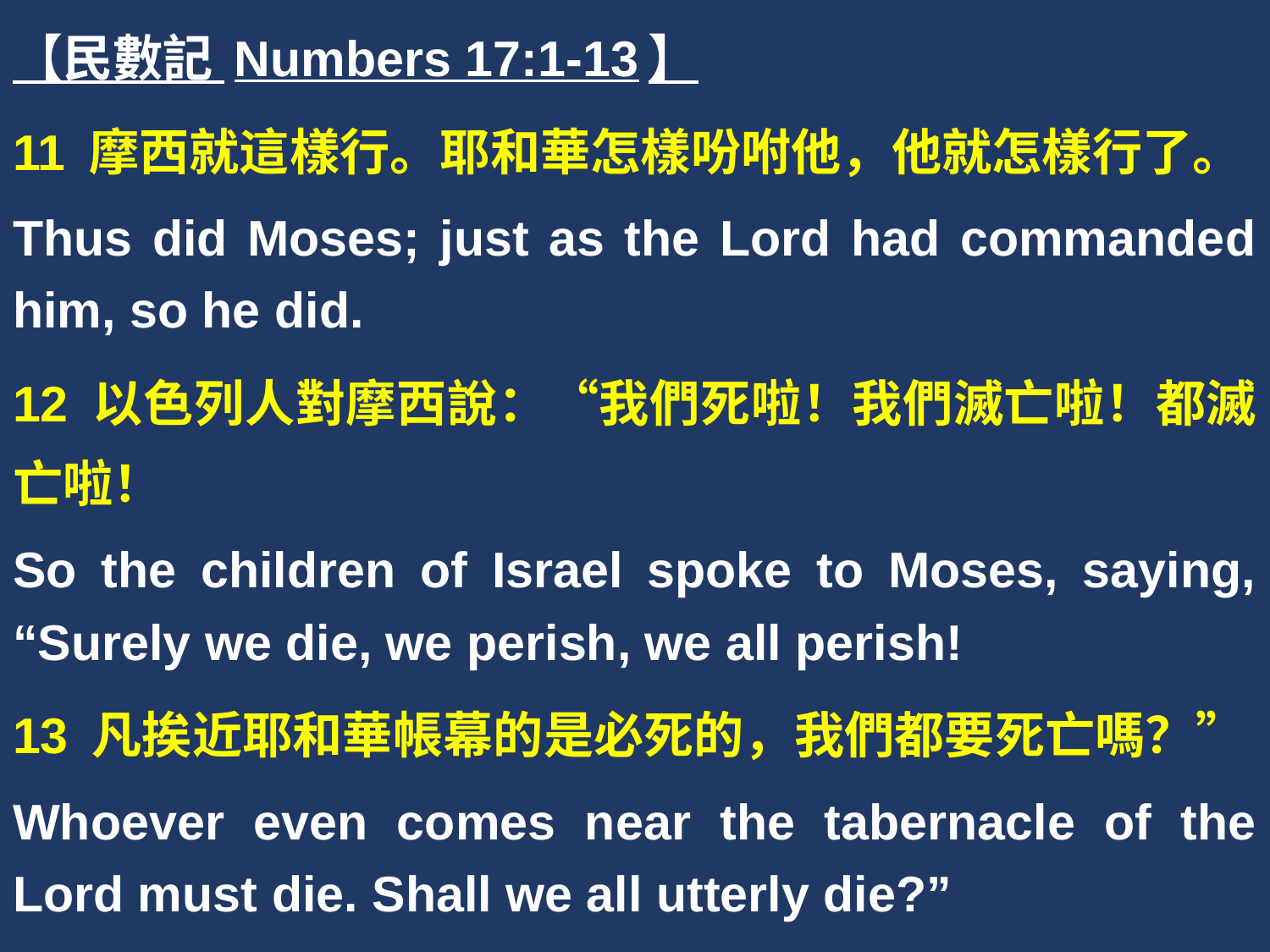

【民數記 Numbers 17:1-13】
11 摩西就這樣行。耶和華怎樣吩咐他，他就怎樣行了。
Thus did Moses; just as the Lord had commanded him, so he did.
12 以色列人對摩西說：“我們死啦！我們滅亡啦！都滅亡啦！
So the children of Israel spoke to Moses, saying, “Surely we die, we perish, we all perish!
13 凡挨近耶和華帳幕的是必死的，我們都要死亡嗎？”
Whoever even comes near the tabernacle of the Lord must die. Shall we all utterly die?”